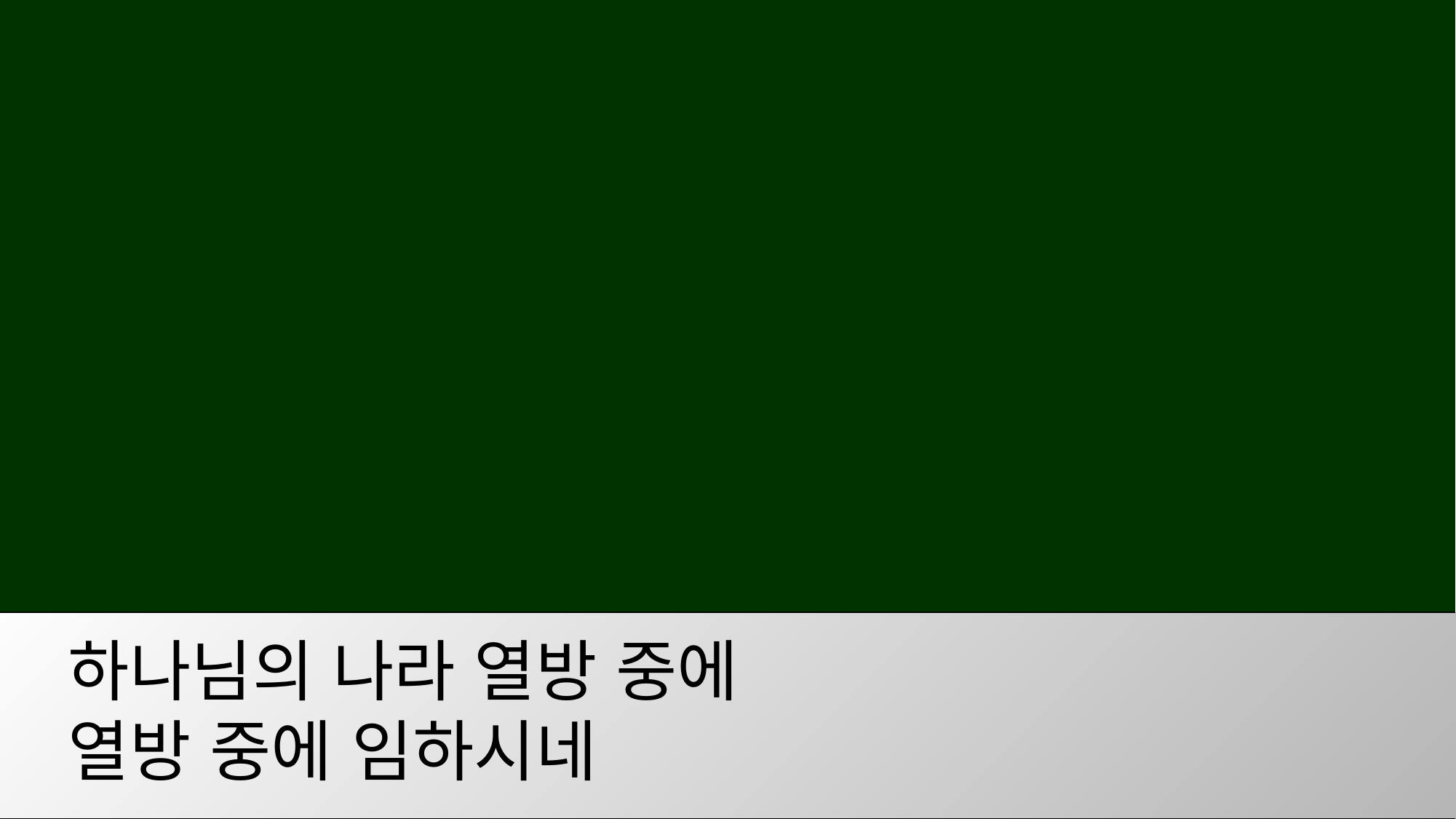

하나님의 나라 열방 중에
 열방 중에 임하시네